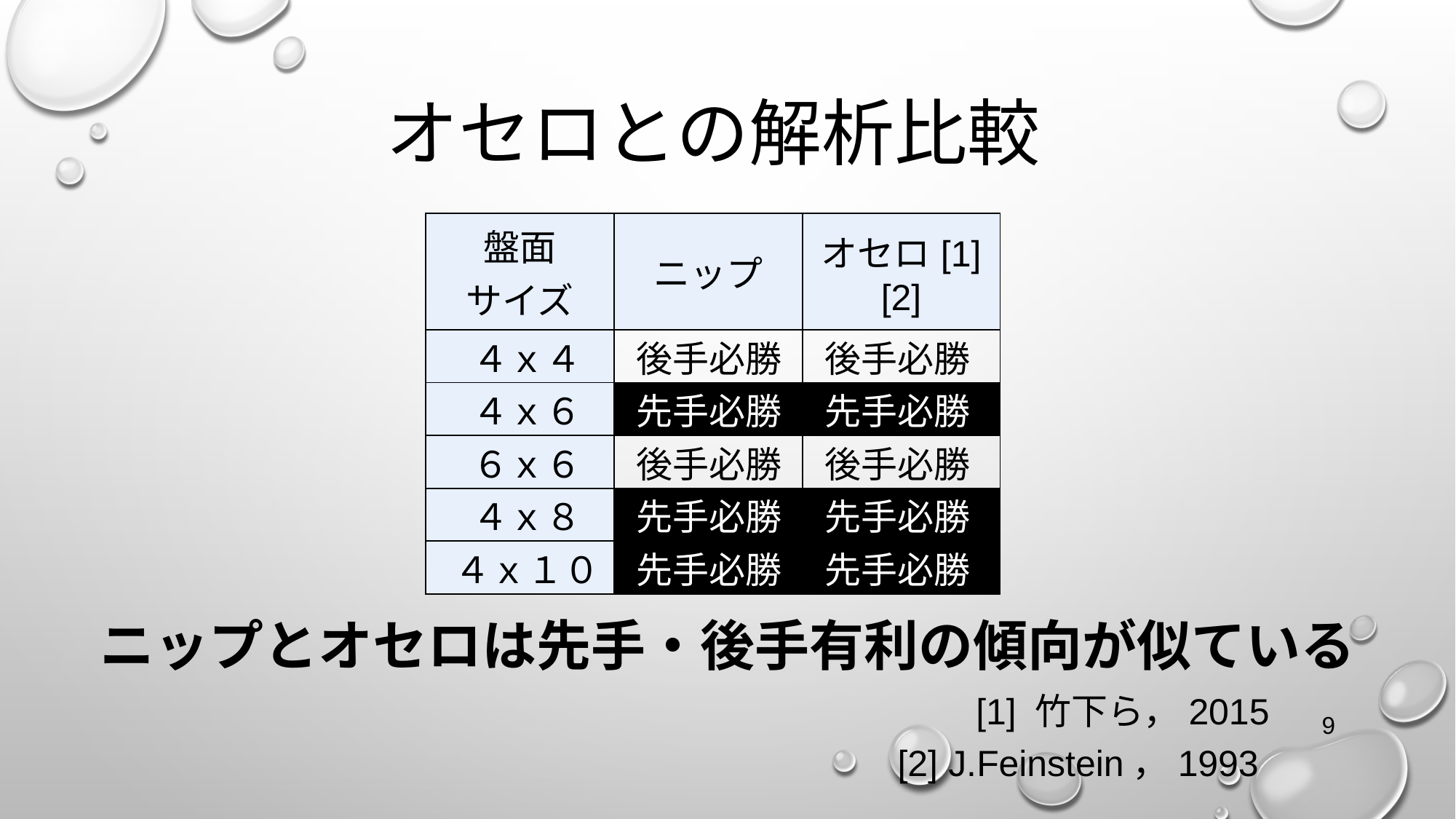

オセロとの解析比較
| 盤面 サイズ | ニップ | オセロ[1][2] |
| --- | --- | --- |
| ４ｘ４ | 後手必勝 | 後手必勝 |
| ４ｘ６ | 先手必勝 | 先手必勝 |
| ６ｘ６ | 後手必勝 | 後手必勝 |
| ４ｘ８ | 先手必勝 | 先手必勝 |
| ４ｘ１０ | 先手必勝 | 先手必勝 |
ニップとオセロは先手・後手有利の傾向が似ている
[1] 竹下ら，2015
9
[2] J.Feinstein，1993